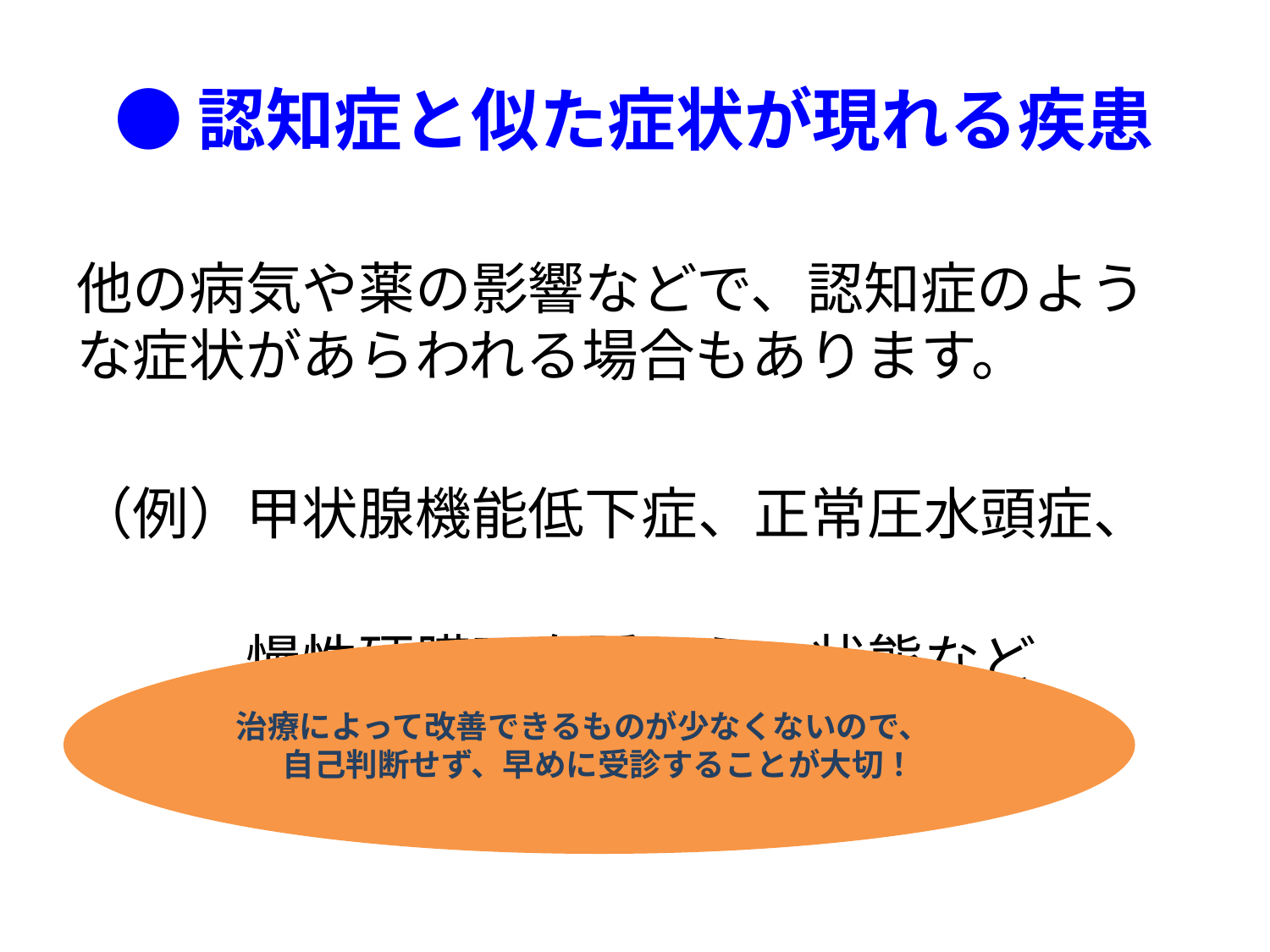

# ●認知症と似た症状が現れる疾患
他の病気や薬の影響などで、認知症のような症状があらわれる場合もあります。

（例）甲状腺機能低下症、正常圧水頭症、
　　　慢性硬膜下血腫、うつ状態など
治療によって改善できるものが少なくないので、　自己判断せず、早めに受診することが大切！